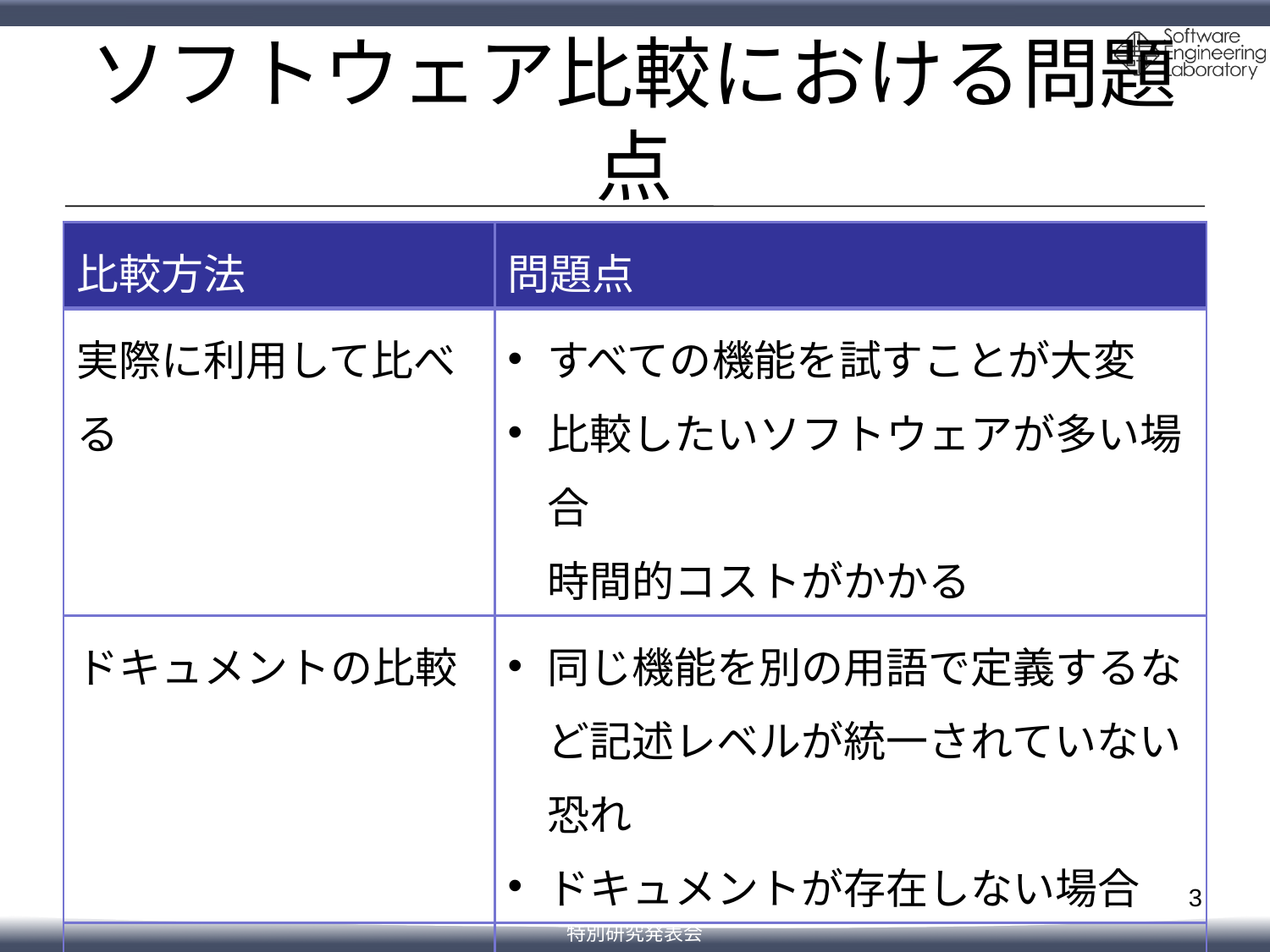

# ソフトウェア比較における問題点
| 比較方法 | 問題点 |
| --- | --- |
| 実際に利用して比べる | すべての機能を試すことが大変 比較したいソフトウェアが多い場合 時間的コストがかかる |
| ドキュメントの比較 | 同じ機能を別の用語で定義するなど記述レベルが統一されていない恐れ ドキュメントが存在しない場合 |
| ソースコードの比較 | 差分が多くなり理解が難しい |
3
特別研究発表会